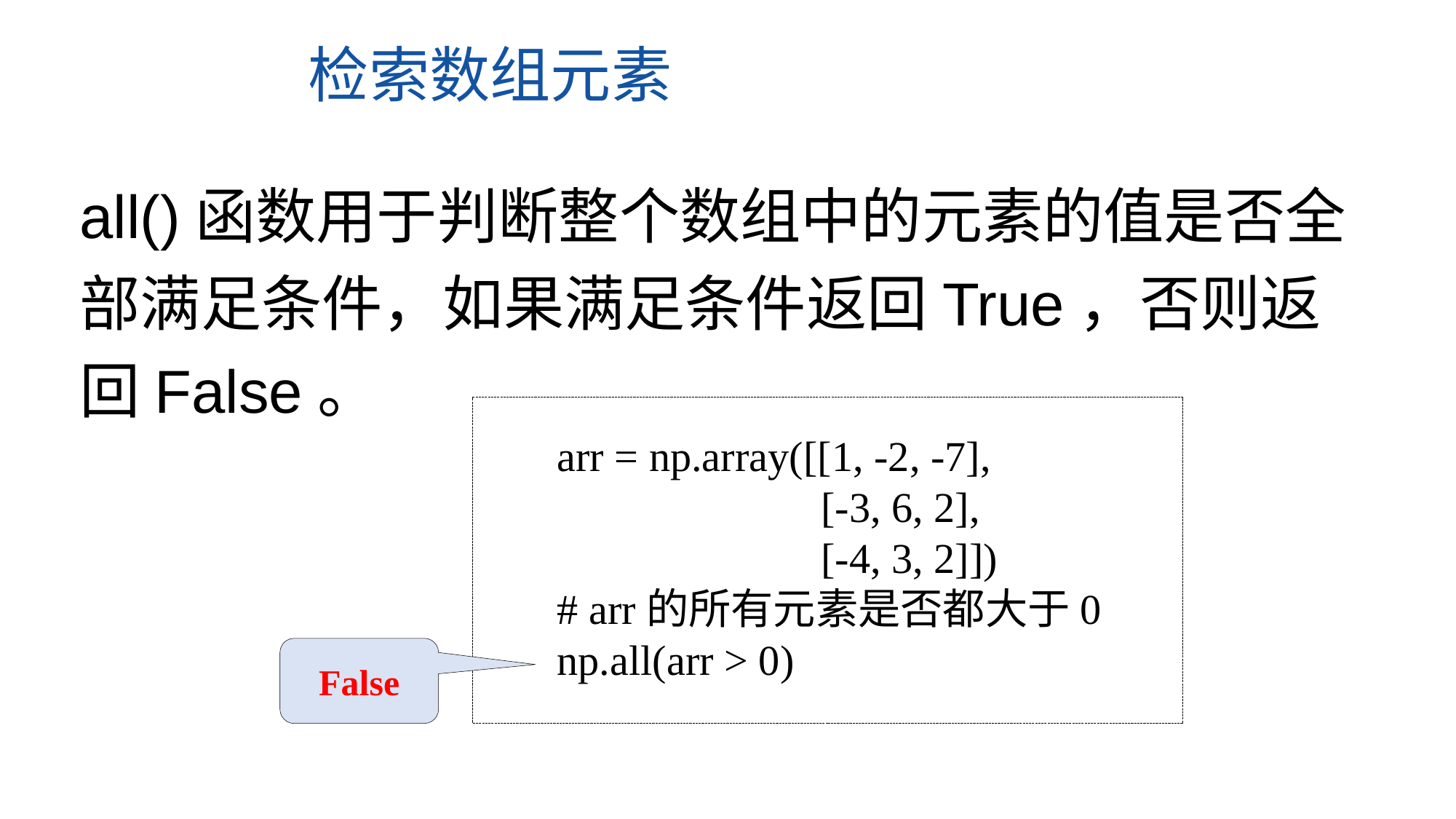

检索数组元素
all()函数用于判断整个数组中的元素的值是否全部满足条件，如果满足条件返回True，否则返回False。

arr = np.array([[1, -2, -7],
                         [-3, 6, 2],
                         [-4, 3, 2]])
# arr的所有元素是否都大于0
np.all(arr > 0)
False